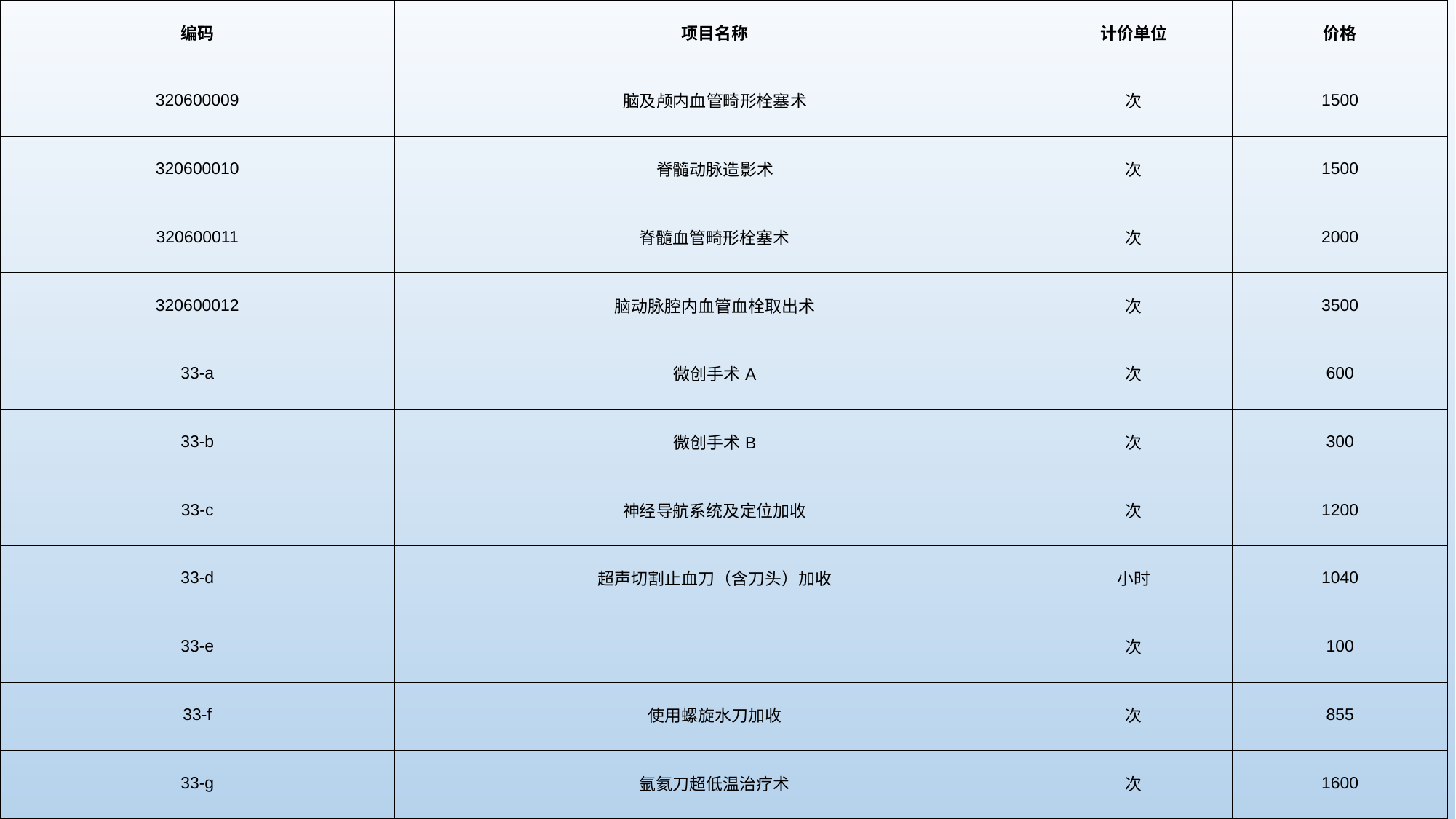

| 编码 | 项目名称 | 计价单位 | 价格 |
| --- | --- | --- | --- |
| 320600009 | 脑及颅内血管畸形栓塞术 | 次 | 1500 |
| 320600010 | 脊髓动脉造影术 | 次 | 1500 |
| 320600011 | 脊髓血管畸形栓塞术 | 次 | 2000 |
| 320600012 | 脑动脉腔内血管血栓取出术 | 次 | 3500 |
| 33-a | 微创手术A | 次 | 600 |
| 33-b | 微创手术B | 次 | 300 |
| 33-c | 神经导航系统及定位加收 | 次 | 1200 |
| 33-d | 超声切割止血刀（含刀头）加收 | 小时 | 1040 |
| 33-e |  | 次 | 100 |
| 33-f | 使用螺旋水刀加收 | 次 | 855 |
| 33-g | 氩氦刀超低温治疗术 | 次 | 1600 |